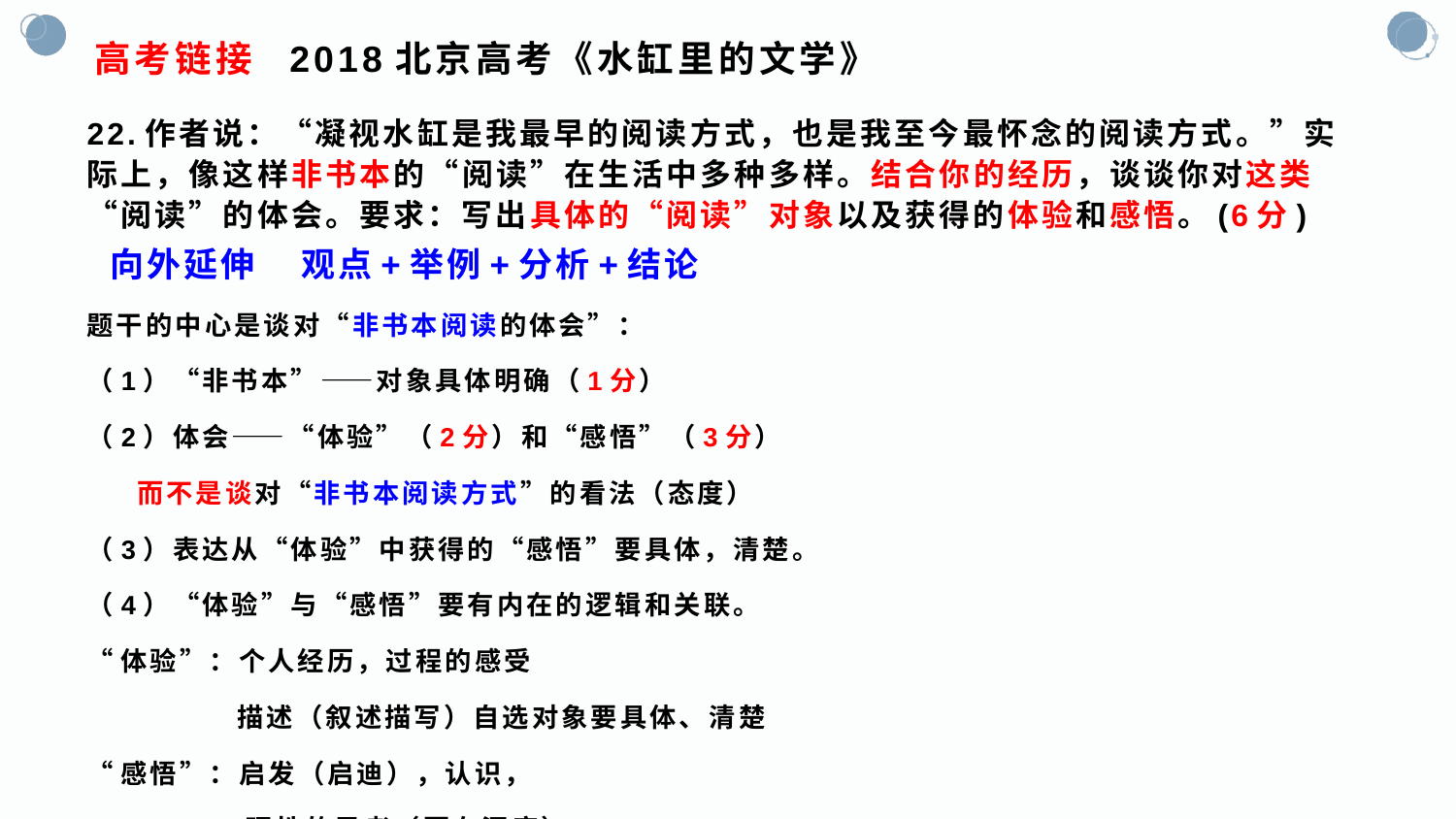

# 高考链接  2018北京高考《水缸里的文学》
22.作者说：“凝视水缸是我最早的阅读方式，也是我至今最怀念的阅读方式。”实际上，像这样非书本的“阅读”在生活中多种多样。结合你的经历，谈谈你对这类“阅读”的体会。要求：写出具体的“阅读”对象以及获得的体验和感悟。(6分)
  向外延伸    观点+举例+分析+结论
题干的中心是谈对“非书本阅读的体会”：
（1）“非书本”——对象具体明确（1分）
（2）体会——“体验”（2分）和“感悟”（3分）
     而不是谈对“非书本阅读方式”的看法（态度）
（3）表达从“体验”中获得的“感悟”要具体，清楚。
（4）“体验”与“感悟”要有内在的逻辑和关联。
“体验”：个人经历，过程的感受
                描述（叙述描写）自选对象要具体、清楚
“感悟”：启发（启迪），认识，
                 理性的思考（要有深度）